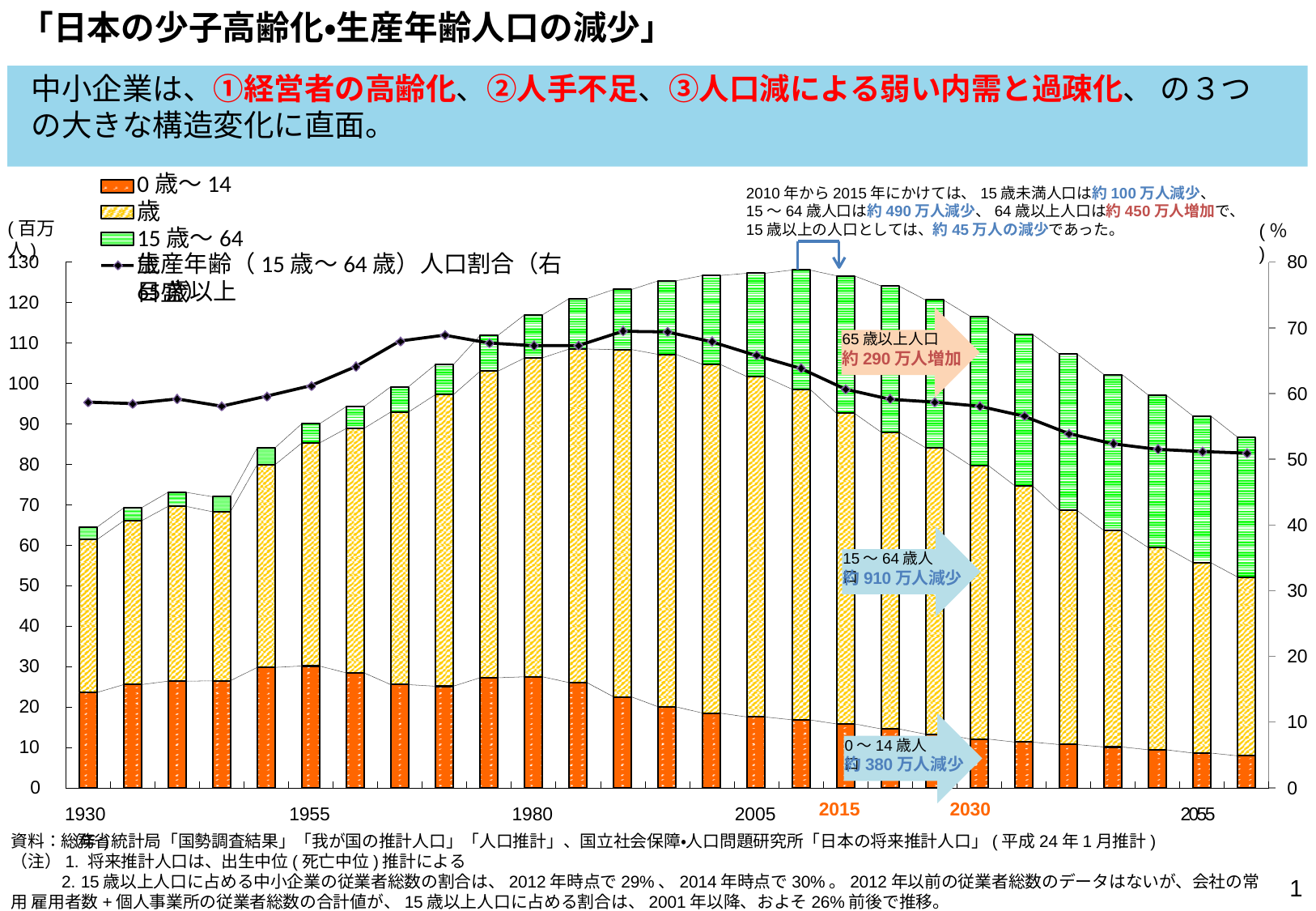

# 「日本の少子高齢化・生産年齢人口の減少」

中小企業は、①経営者の高齢化、②人手不足、③人口減による弱い内需と過疎化、 の３つの大きな構造変化に直面。
0歳～14歳
15歳～64歳
65歳以上

2010年から2015年にかけては、15歳未満人口は約100万人減少、
15～64歳人口は約490万人減少、64歳以上人口は約450万人増加で、
15歳以上の人口としては、約45万人の減少であった。

(百万人)
(％)

生産年齢（15歳～64歳）人口割合（右目盛）
130
120
110
100
90
80
70
60
50
40
30
20
10
0
80

70

65歳以上人口

約290万人増加

60

50

40

15～64歳人口

約910万人減少
30

20

10

0～14歳人口

約380万人減少

0

2015	2030
1930	1955	1980	2005	2055（年)
2030
資料：総務省統計局「国勢調査結果」「我が国の推計人口」「人口推計」、国立社会保障・人口問題研究所「日本の将来推計人口」(平成24年1月推計)
（注）1. 将来推計人口は、出生中位(死亡中位)推計による
2. 15歳以上人口に占める中小企業の従業者総数の割合は、2012年時点で29%、2014年時点で30%。2012年以前の従業者総数のデータはないが、会社の常用 雇用者数+個人事業所の従業者総数の合計値が、15歳以上人口に占める割合は、2001年以降、およそ26%前後で推移。
1